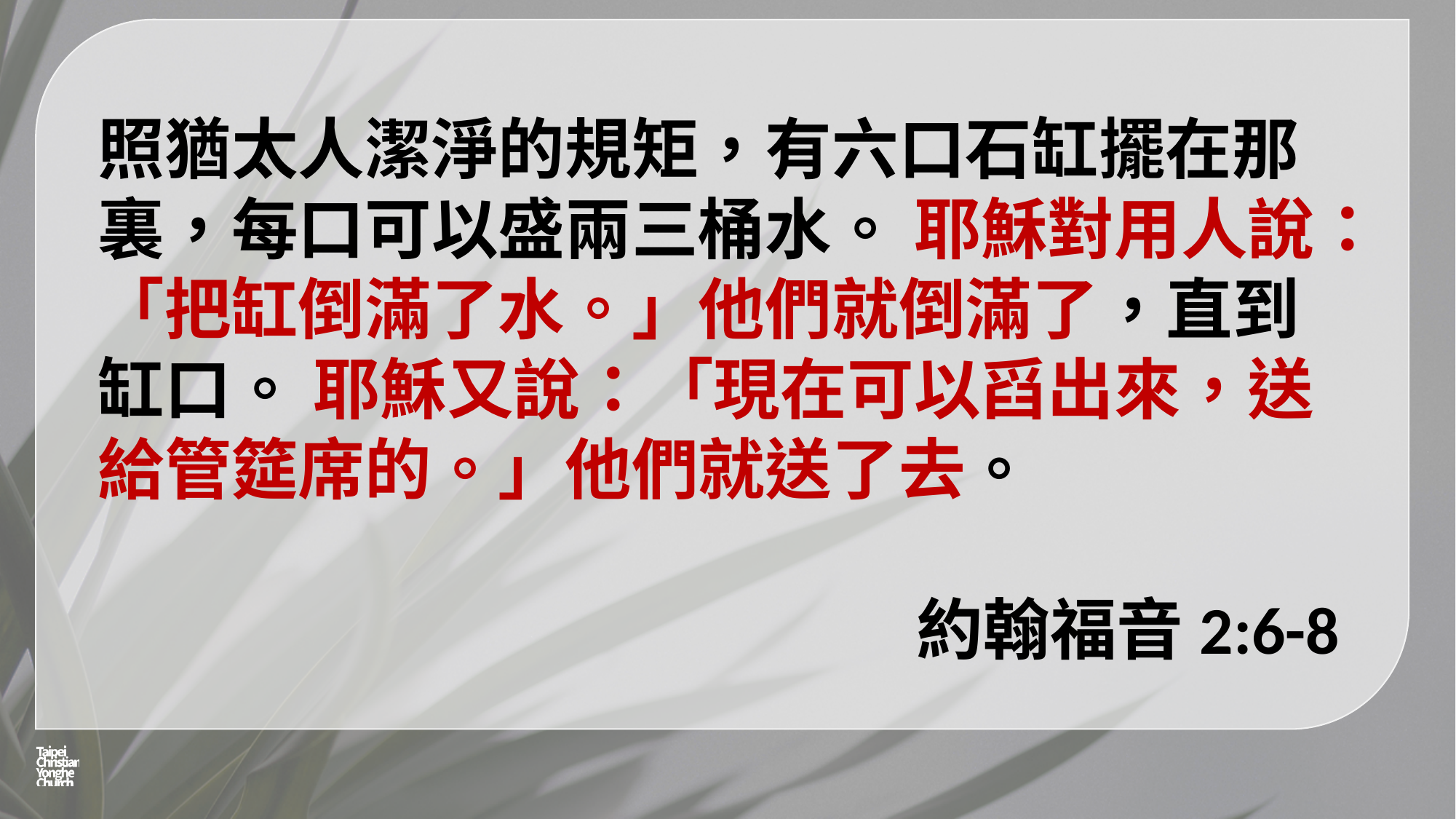

照猶太人潔淨的規矩，有六口石缸擺在那裏，每口可以盛兩三桶水。 耶穌對用人說：「把缸倒滿了水。」他們就倒滿了，直到缸口。 耶穌又說：「現在可以舀出來，送給管筵席的。」他們就送了去。

約翰福音2:6-8